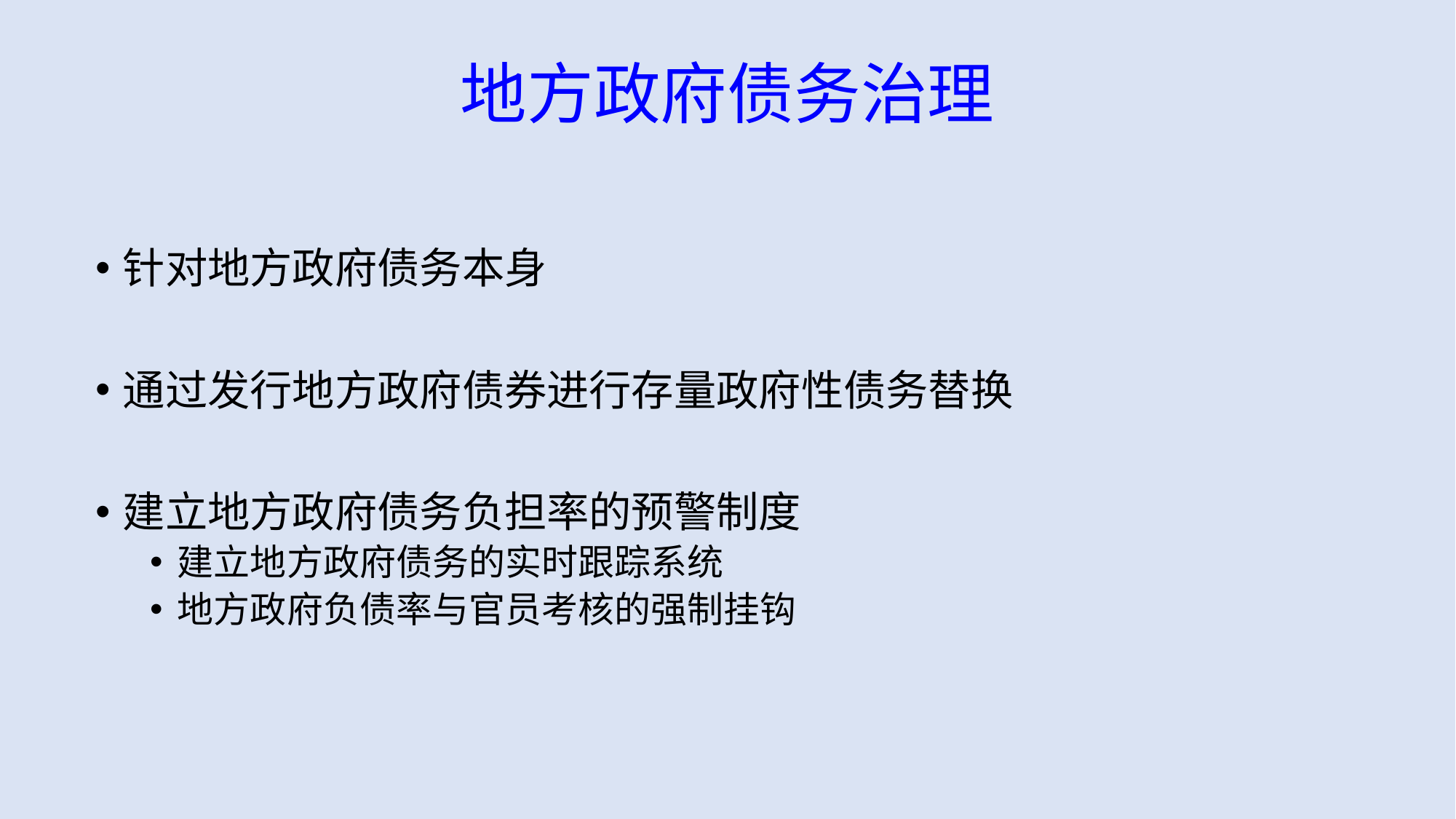

# 地方政府债务治理
针对地方政府债务本身

通过发行地方政府债券进行存量政府性债务替换

建立地方政府债务负担率的预警制度
建立地方政府债务的实时跟踪系统
地方政府负债率与官员考核的强制挂钩